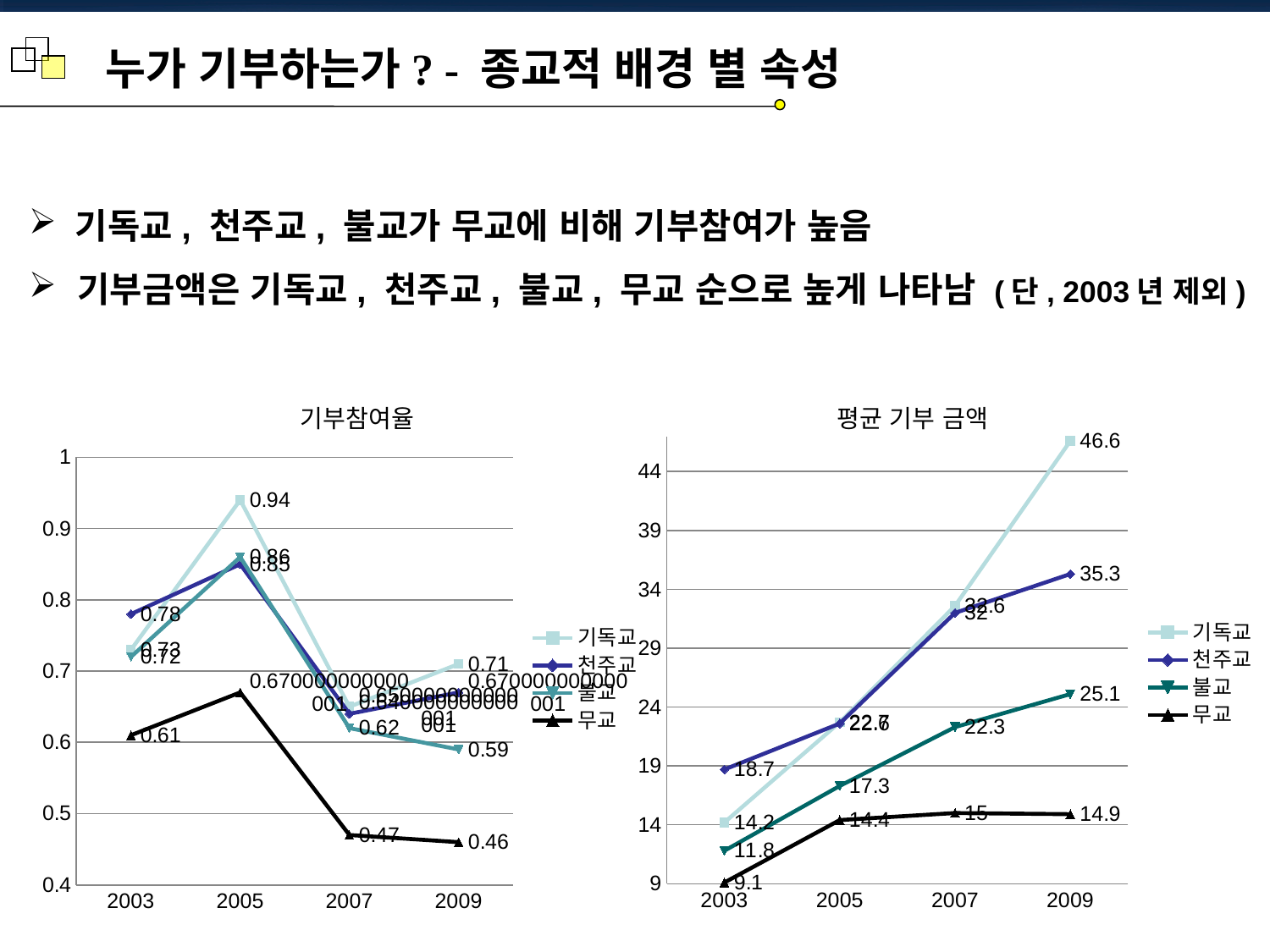

누가 기부하는가? - 종교적 배경 별 속성
 기독교, 천주교, 불교가 무교에 비해 기부참여가 높음
 기부금액은 기독교, 천주교, 불교, 무교 순으로 높게 나타남 (단, 2003년 제외)
기부참여율
평균 기부 금액

### Chart

| Category | 기독교 | 천주교 | 불교 | 무교 |
|---|---|---|---|---|
| 2003 | 14.2 | 18.7 | 11.8 | 9.1 |
| 2005 | 22.7 | 22.6 | 17.3 | 14.4 |
| 2007 | 32.6 | 32.0 | 22.3 | 15.0 |
| 2009 | 46.6 | 35.300000000000004 | 25.1 | 14.9 |

### Chart

| Category | 기독교 | 천주교 | 불교 | 무교 |
|---|---|---|---|---|
| 2003 | 0.7300000000000004 | 0.78 | 0.7200000000000004 | 0.6100000000000004 |
| 2005 | 0.9400000000000004 | 0.8500000000000004 | 0.8600000000000004 | 0.6700000000000007 |
| 2007 | 0.6500000000000006 | 0.6400000000000005 | 0.6200000000000004 | 0.4700000000000001 |
| 2009 | 0.7100000000000004 | 0.6700000000000007 | 0.59 | 0.46 |